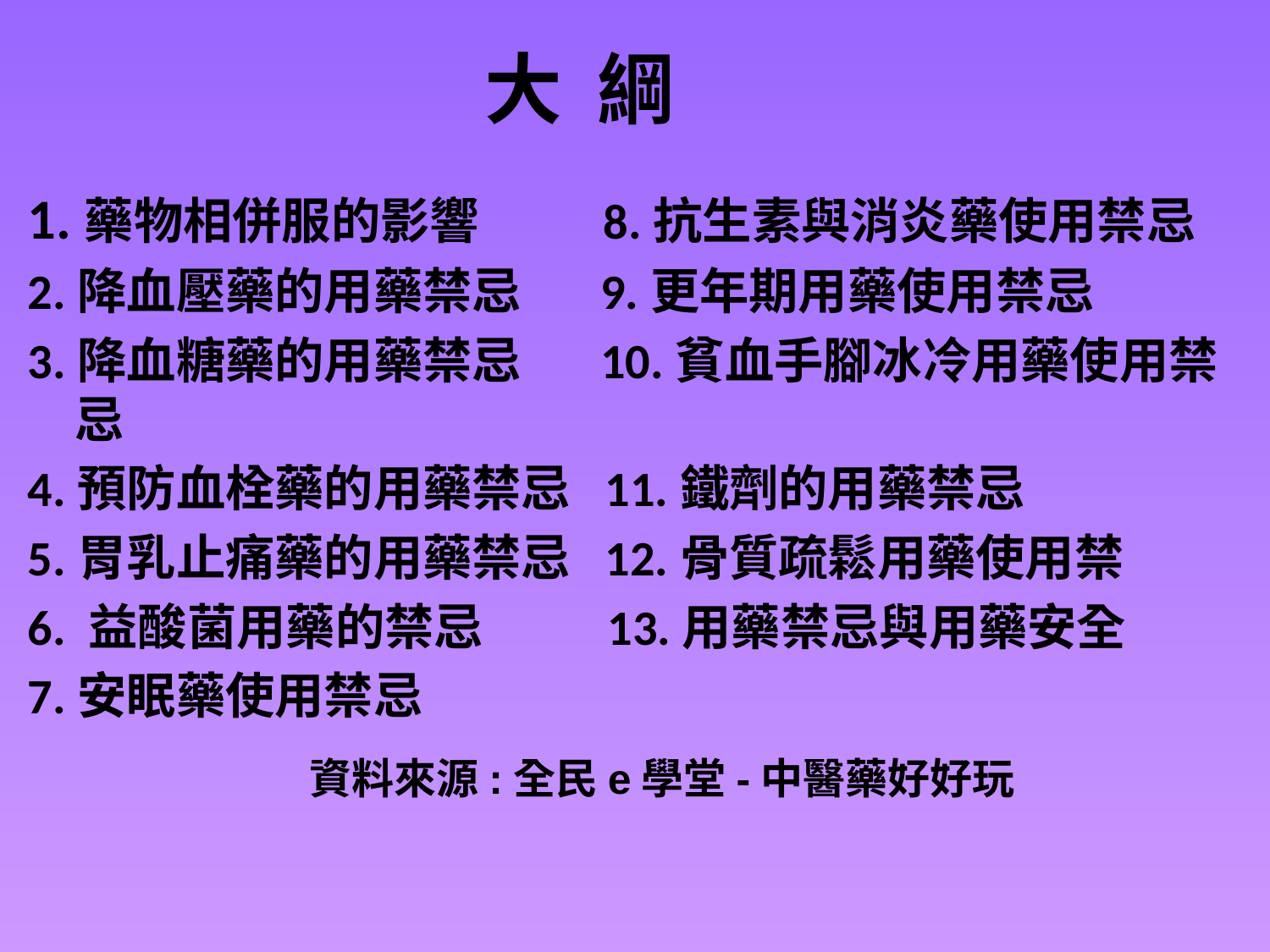

# 大  綱
1.藥物相併服的影響          8.抗生素與消炎藥使用禁忌
2.降血壓藥的用藥禁忌      9.更年期用藥使用禁忌
3.降血糖藥的用藥禁忌      10.貧血手腳冰冷用藥使用禁忌
4.預防血栓藥的用藥禁忌  11.鐵劑的用藥禁忌
5.胃乳止痛藥的用藥禁忌  12.骨質疏鬆用藥使用禁
6. 益酸菌用藥的禁忌          13.用藥禁忌與用藥安全
7.安眠藥使用禁忌

資料來源:全民e學堂-中醫藥好好玩